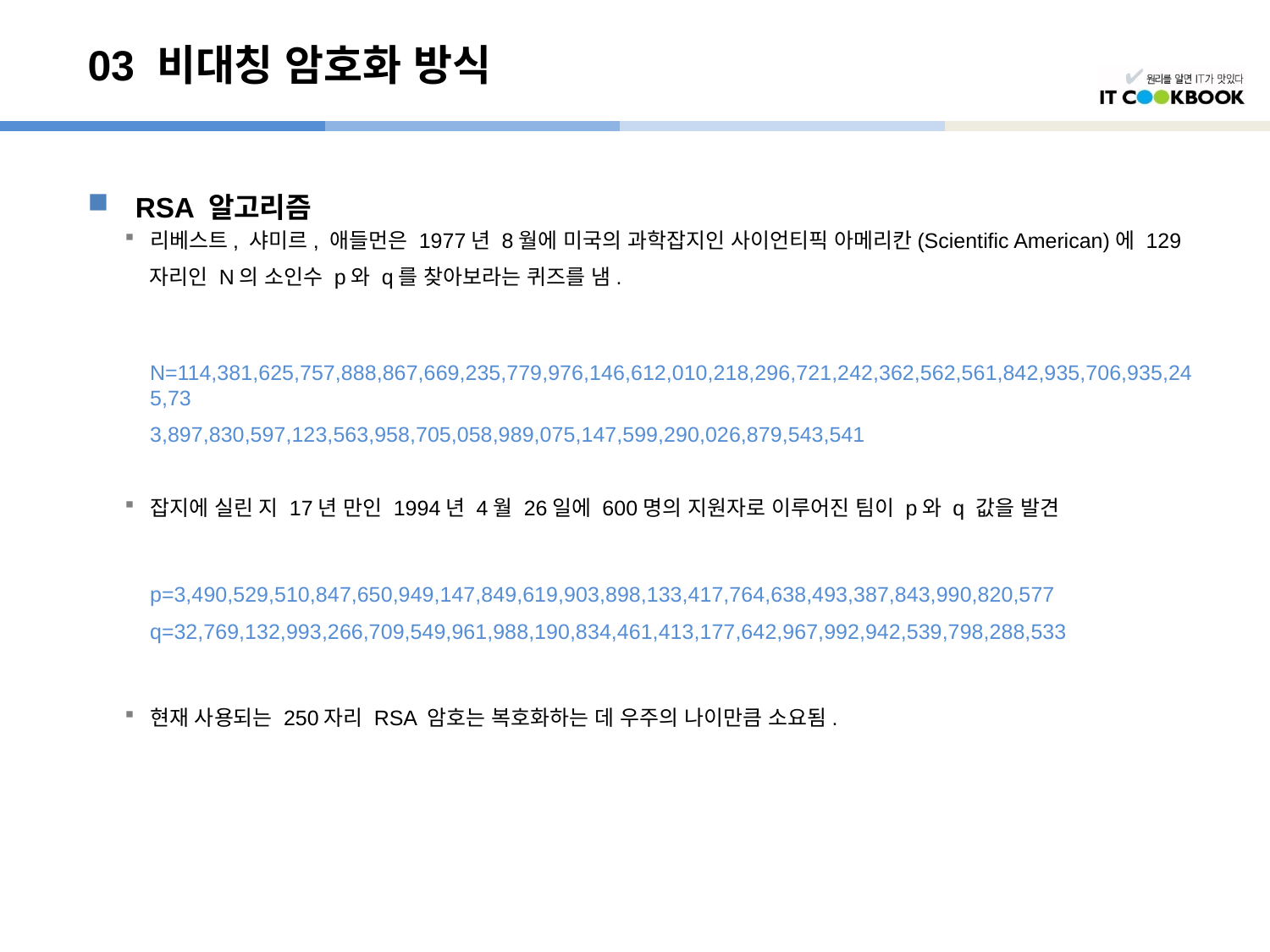

# 03 비대칭 암호화 방식
RSA 알고리즘
리베스트, 샤미르, 애들먼은 1977년 8월에 미국의 과학잡지인 사이언티픽 아메리칸(Scientific American)에 129
자리인 N의 소인수 p와 q를 찾아보라는 퀴즈를 냄.

	N=114,381,625,757,888,867,669,235,779,976,146,612,010,218,296,721,242,362,562,561,842,935,706,935,245,73
	3,897,830,597,123,563,958,705,058,989,075,147,599,290,026,879,543,541

잡지에 실린 지 17년 만인 1994년 4월 26일에 600명의 지원자로 이루어진 팀이 p와 q 값을 발견

	p=3,490,529,510,847,650,949,147,849,619,903,898,133,417,764,638,493,387,843,990,820,577
	q=32,769,132,993,266,709,549,961,988,190,834,461,413,177,642,967,992,942,539,798,288,533

현재 사용되는 250자리 RSA 암호는 복호화하는 데 우주의 나이만큼 소요됨.